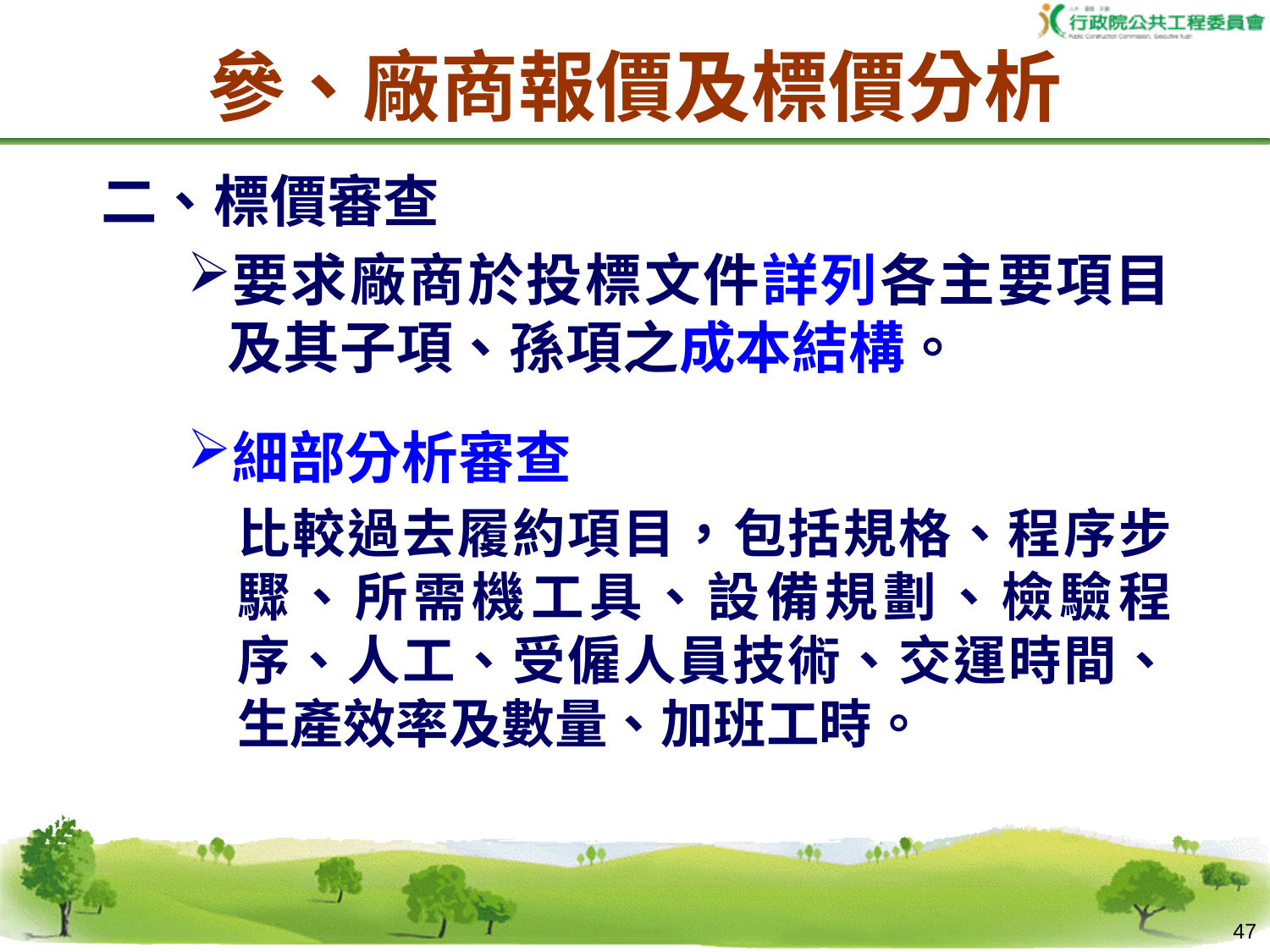

參、廠商報價及標價分析
二、標價審查
要求廠商於投標文件詳列各主要項目及其子項、孫項之成本結構。
細部分析審查
比較過去履約項目，包括規格、程序步驟、所需機工具、設備規劃、檢驗程序、人工、受僱人員技術、交運時間、生產效率及數量、加班工時。

47